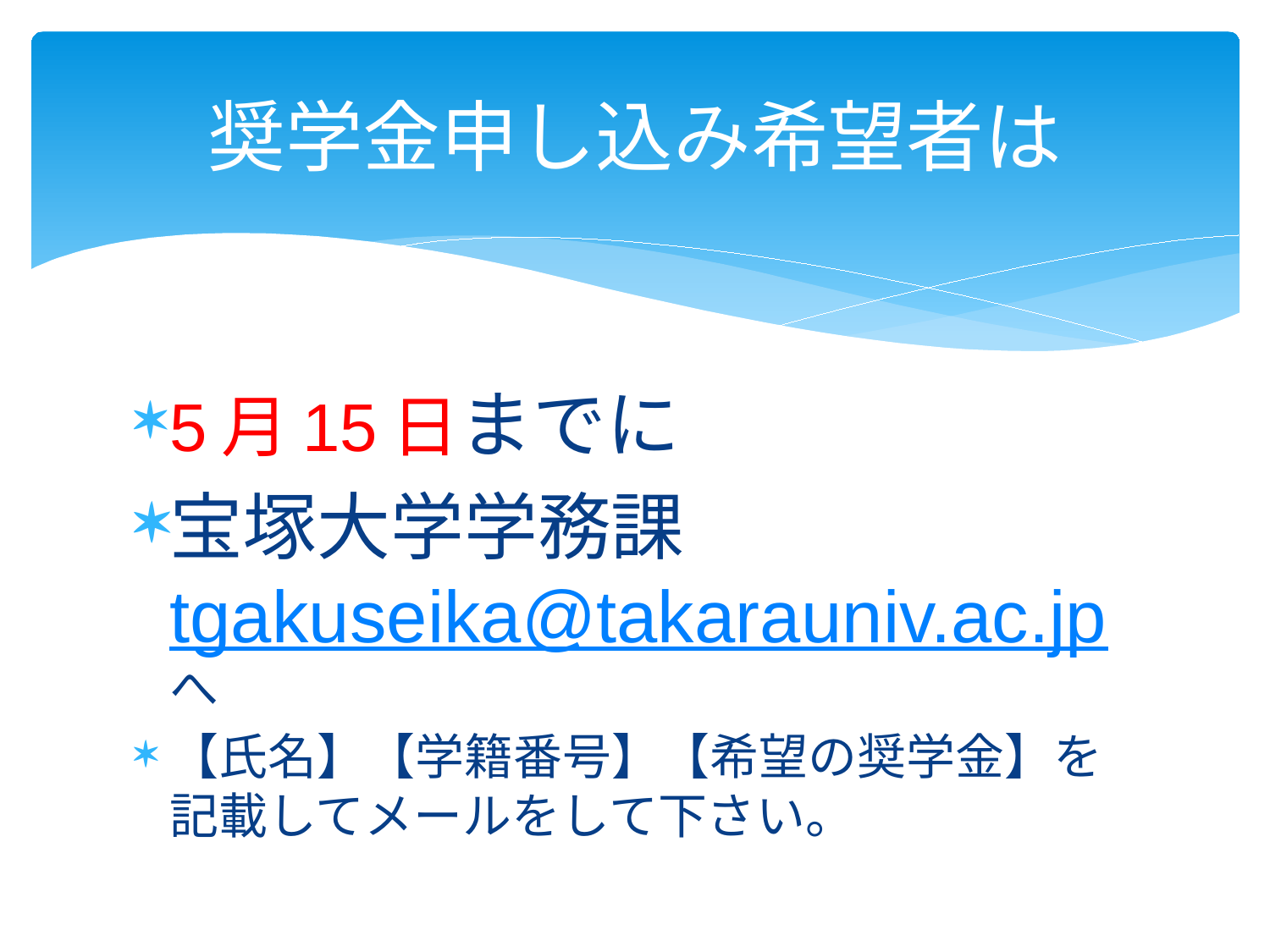

# 奨学金申し込み希望者は
5月15日までに
宝塚大学学務課 tgakuseika@takarauniv.ac.jpへ
【氏名】【学籍番号】【希望の奨学金】を記載してメールをして下さい。